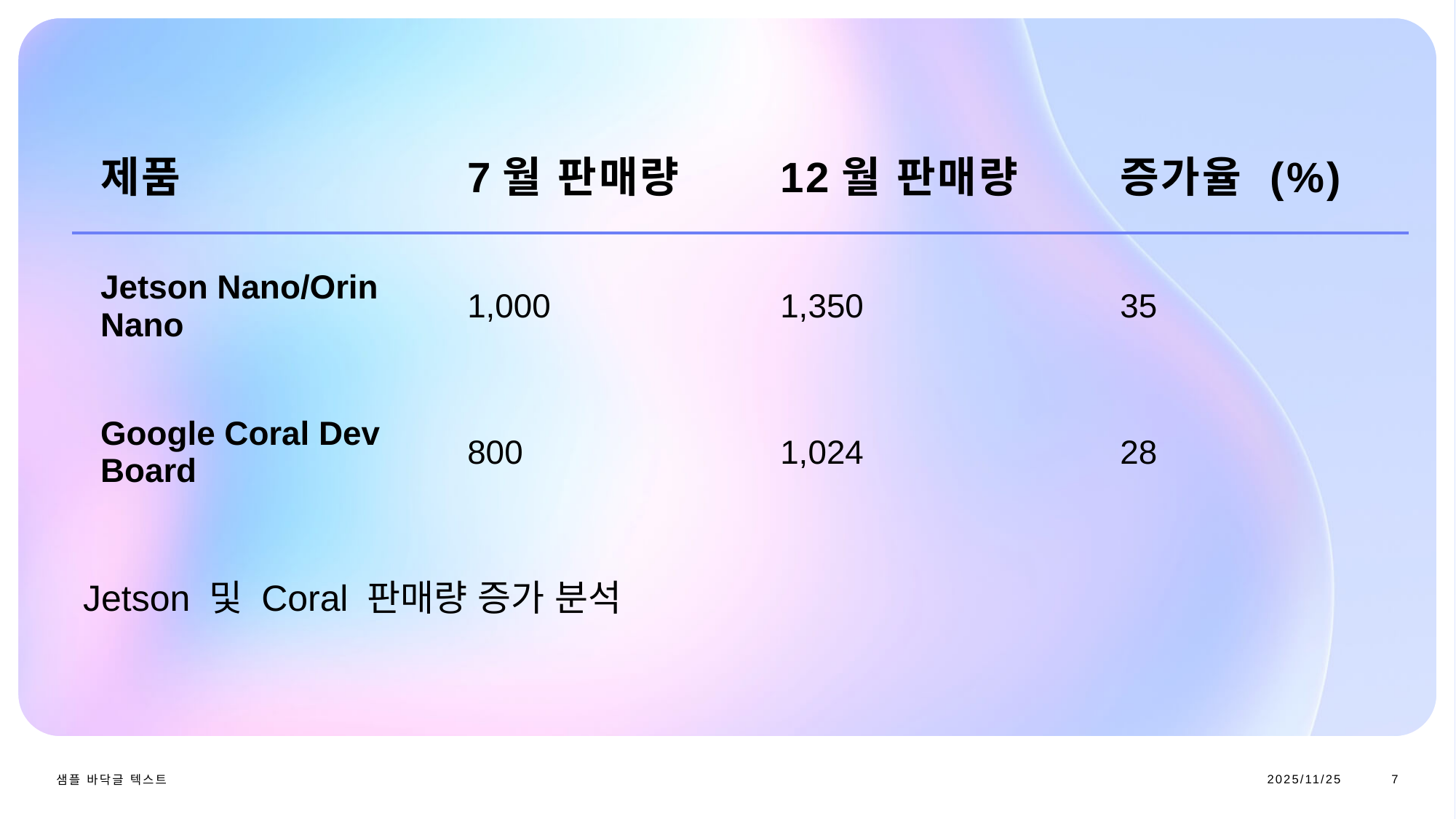

| 제품 | 7월 판매량 | 12월 판매량 | 증가율 (%) |
| --- | --- | --- | --- |
| Jetson Nano/Orin Nano | 1,000 | 1,350 | 35 |
| Google Coral Dev Board | 800 | 1,024 | 28 |
# Jetson 및 Coral 판매량 증가 분석
2025/11/25
7
샘플 바닥글 텍스트